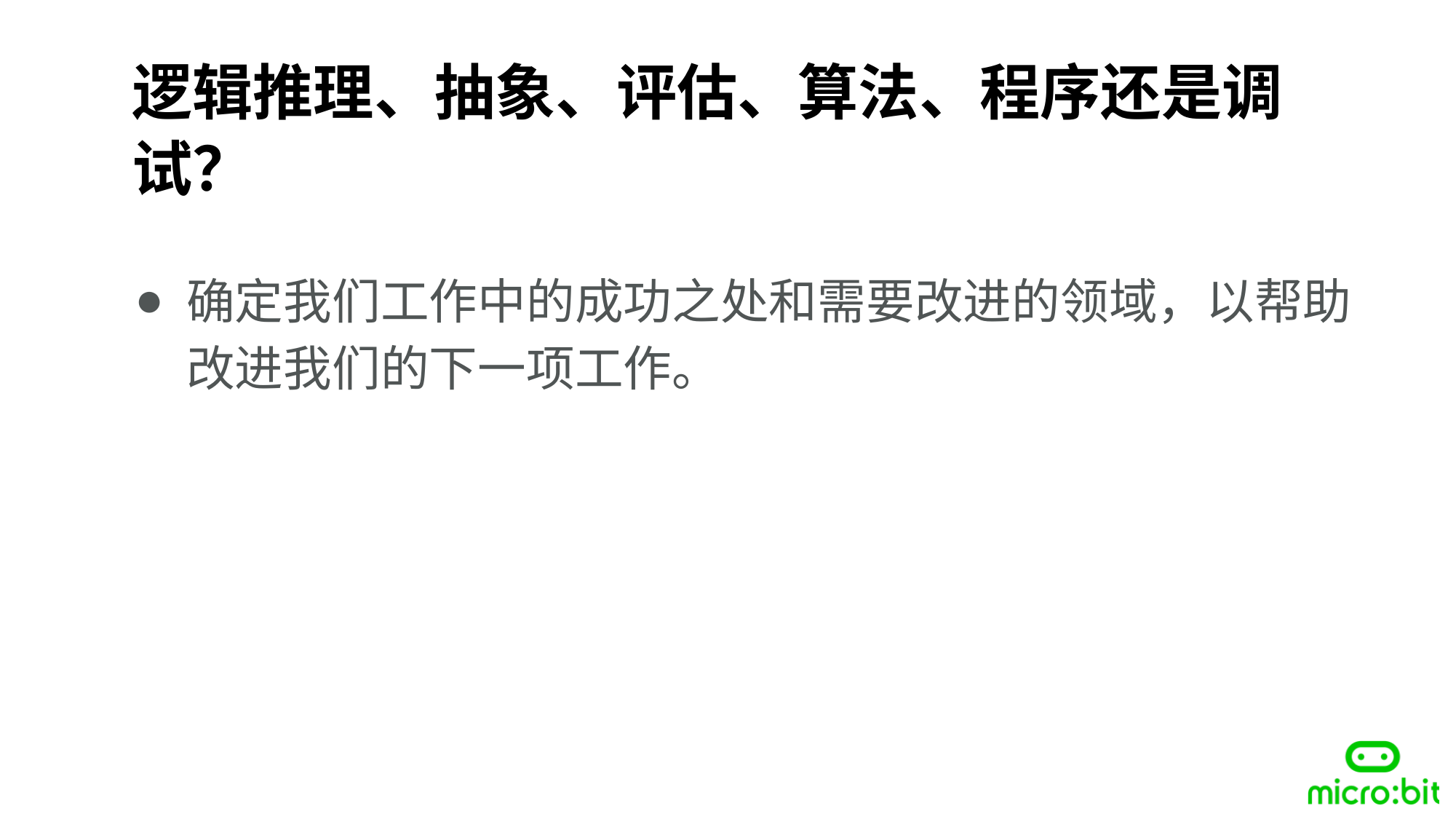

逻辑推理、抽象、评估、算法、程序还是调试？

确定我们工作中的成功之处和需要改进的领域，以帮助改进我们的下一项工作。